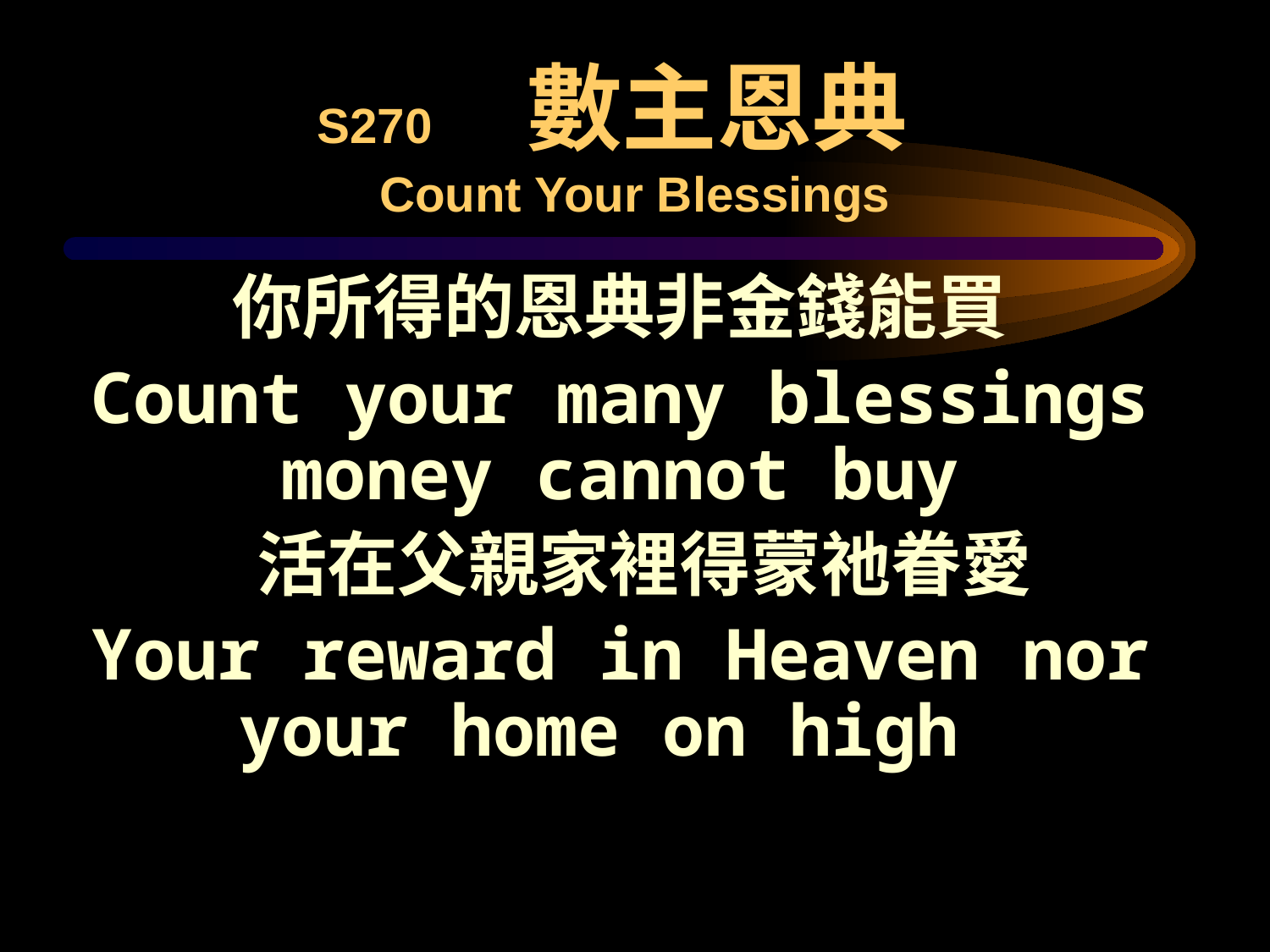

# S270      數主恩典 Count Your Blessings
你所得的恩典非金錢能買
Count your many blessings money cannot buy
  活在父親家裡得蒙祂眷愛
Your reward in Heaven nor your home on high